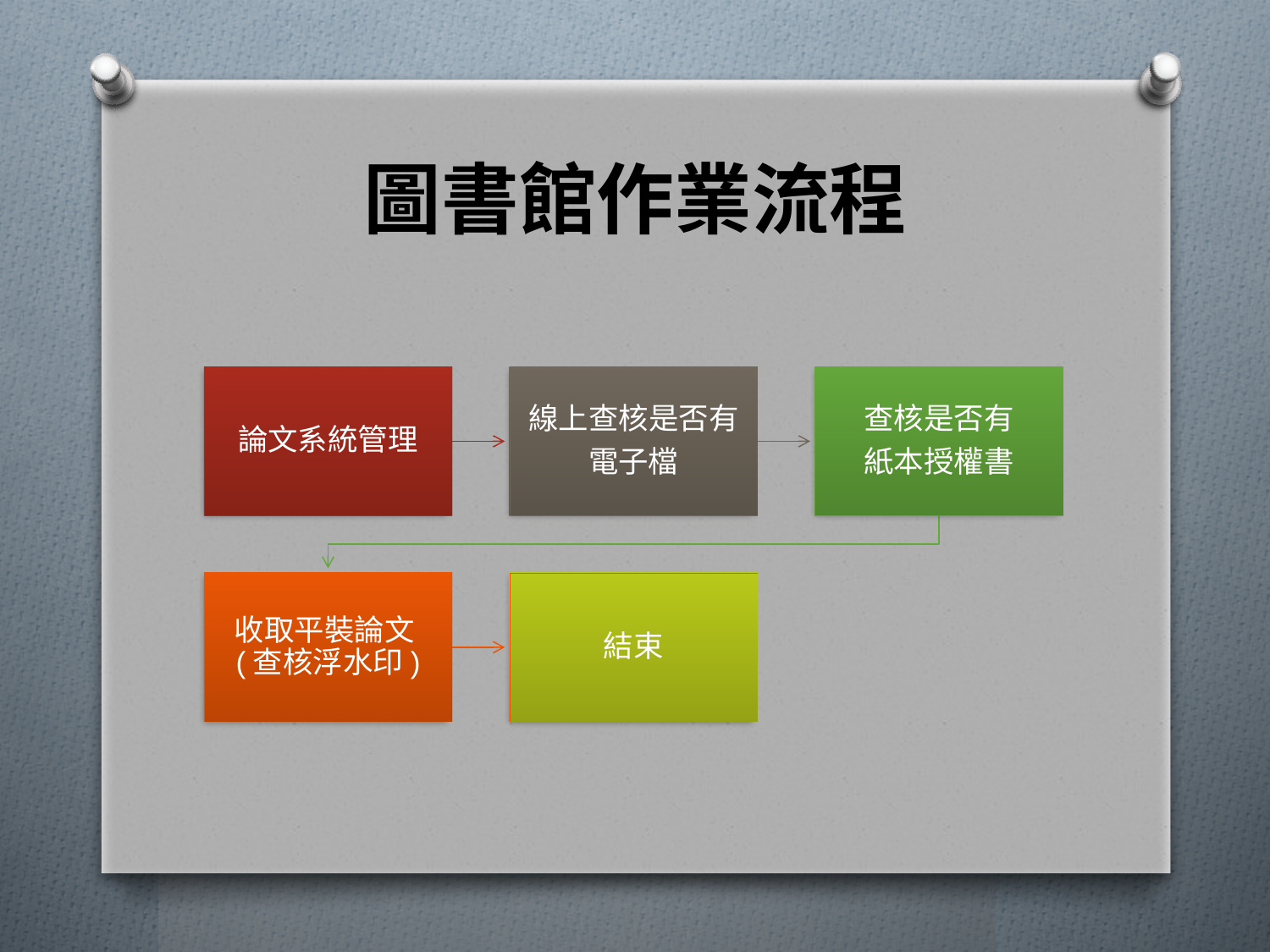

# 圖書館作業流程

論文系統管理

線上查核是否有
電子檔

查核是否有
紙本授權書

收取平裝論文(查核浮水印)
結束